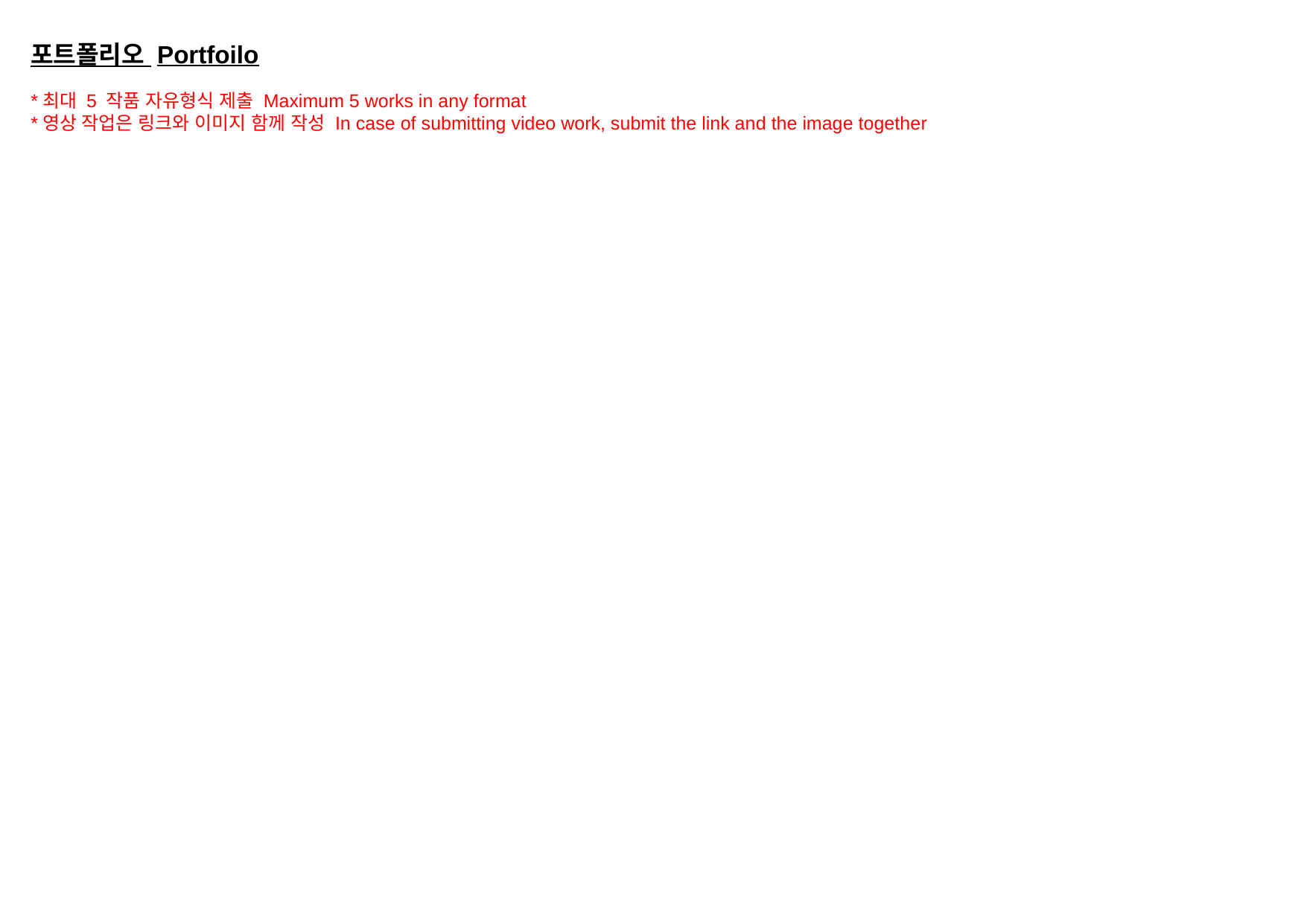

포트폴리오 Portfoilo
*최대 5 작품 자유형식 제출 Maximum 5 works in any format
*영상 작업은 링크와 이미지 함께 작성 In case of submitting video work, submit the link and the image together